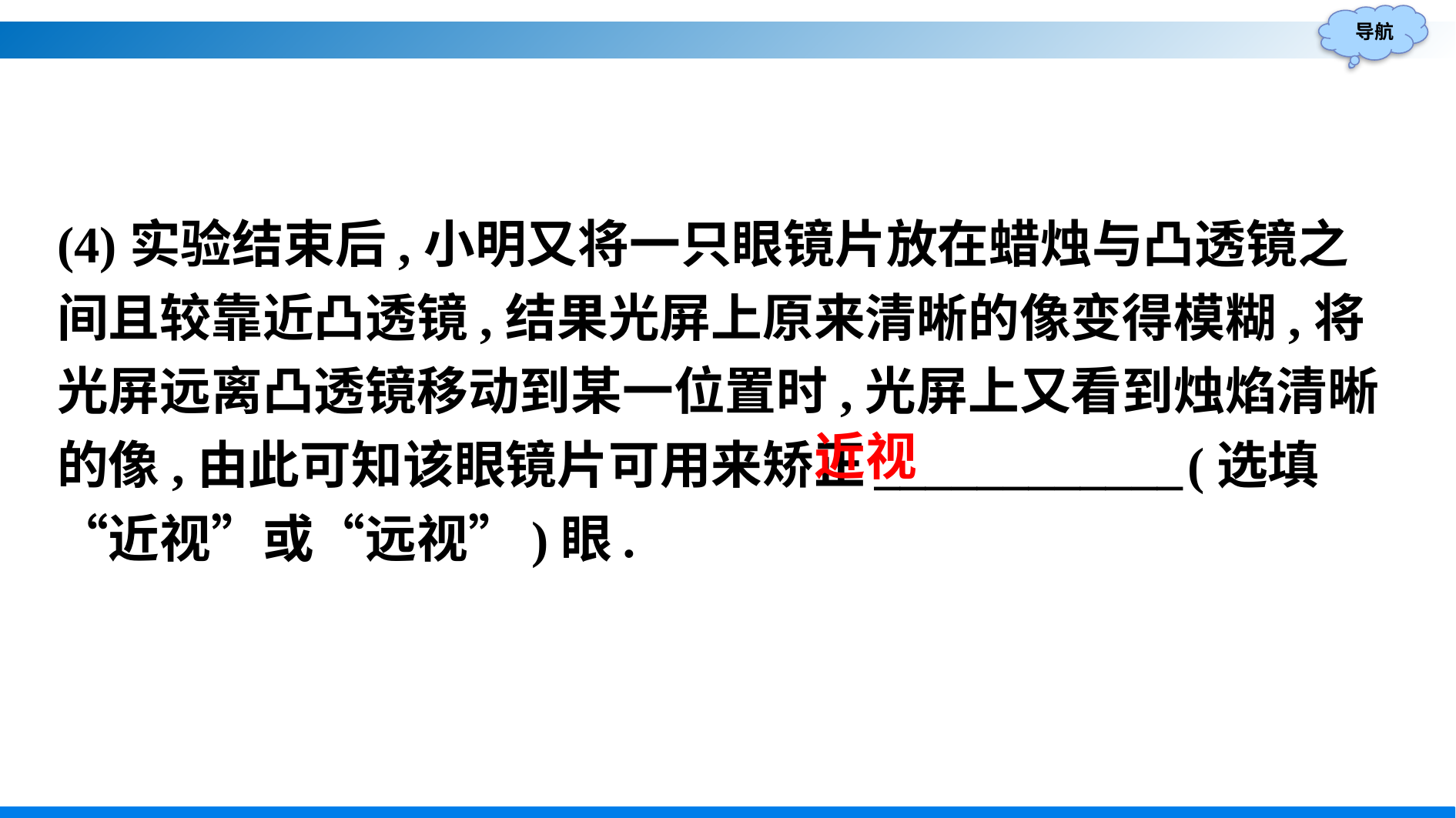

(4)实验结束后,小明又将一只眼镜片放在蜡烛与凸透镜之间且较靠近凸透镜,结果光屏上原来清晰的像变得模糊,将光屏远离凸透镜移动到某一位置时,光屏上又看到烛焰清晰的像,由此可知该眼镜片可用来矫正____________(选填“近视”或“远视”)眼.
近视